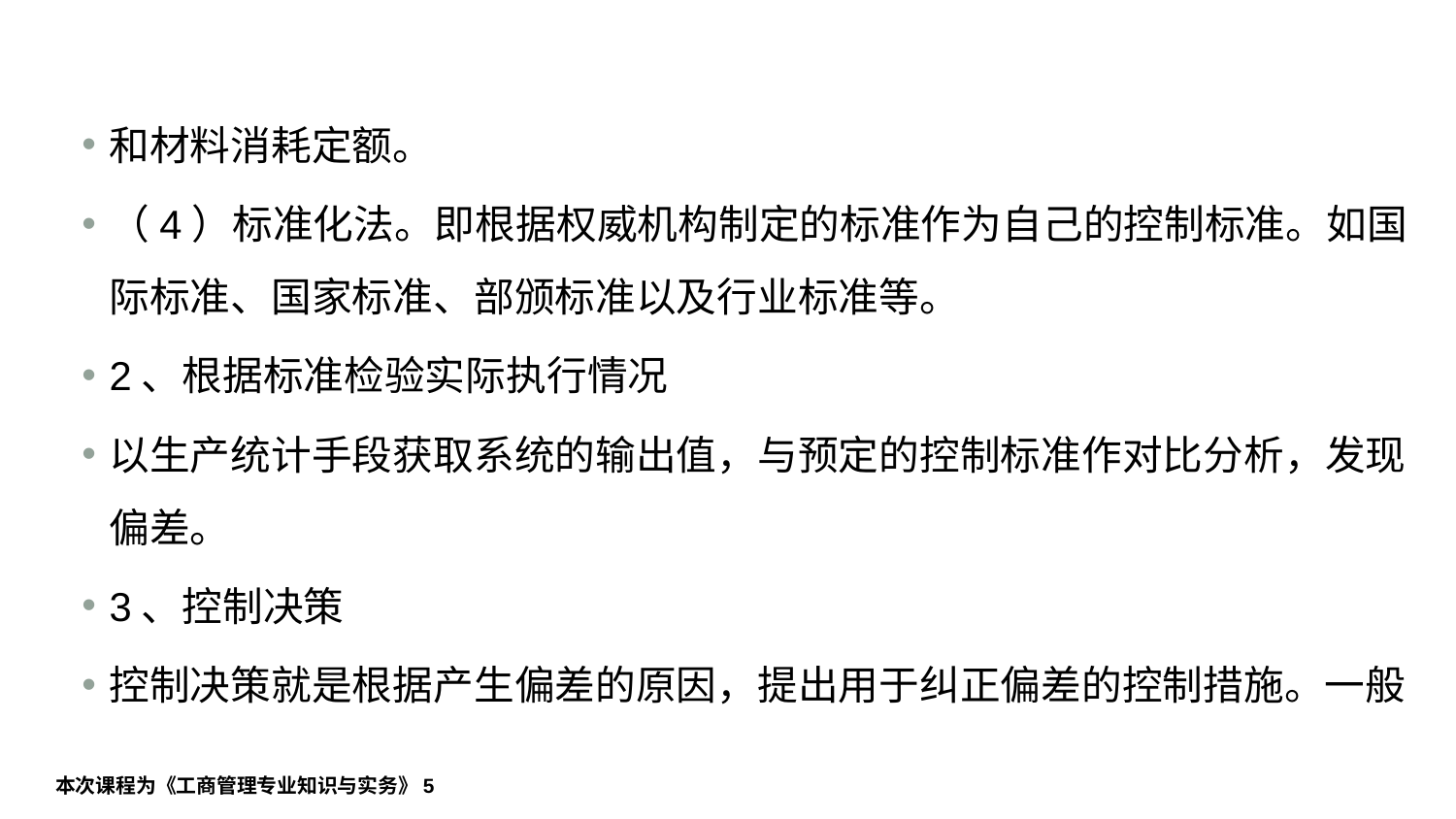

#
和材料消耗定额。
（4）标准化法。即根据权威机构制定的标准作为自己的控制标准。如国际标准、国家标准、部颁标准以及行业标准等。
2、根据标准检验实际执行情况
以生产统计手段获取系统的输出值，与预定的控制标准作对比分析，发现偏差。
3、控制决策
控制决策就是根据产生偏差的原因，提出用于纠正偏差的控制措施。一般